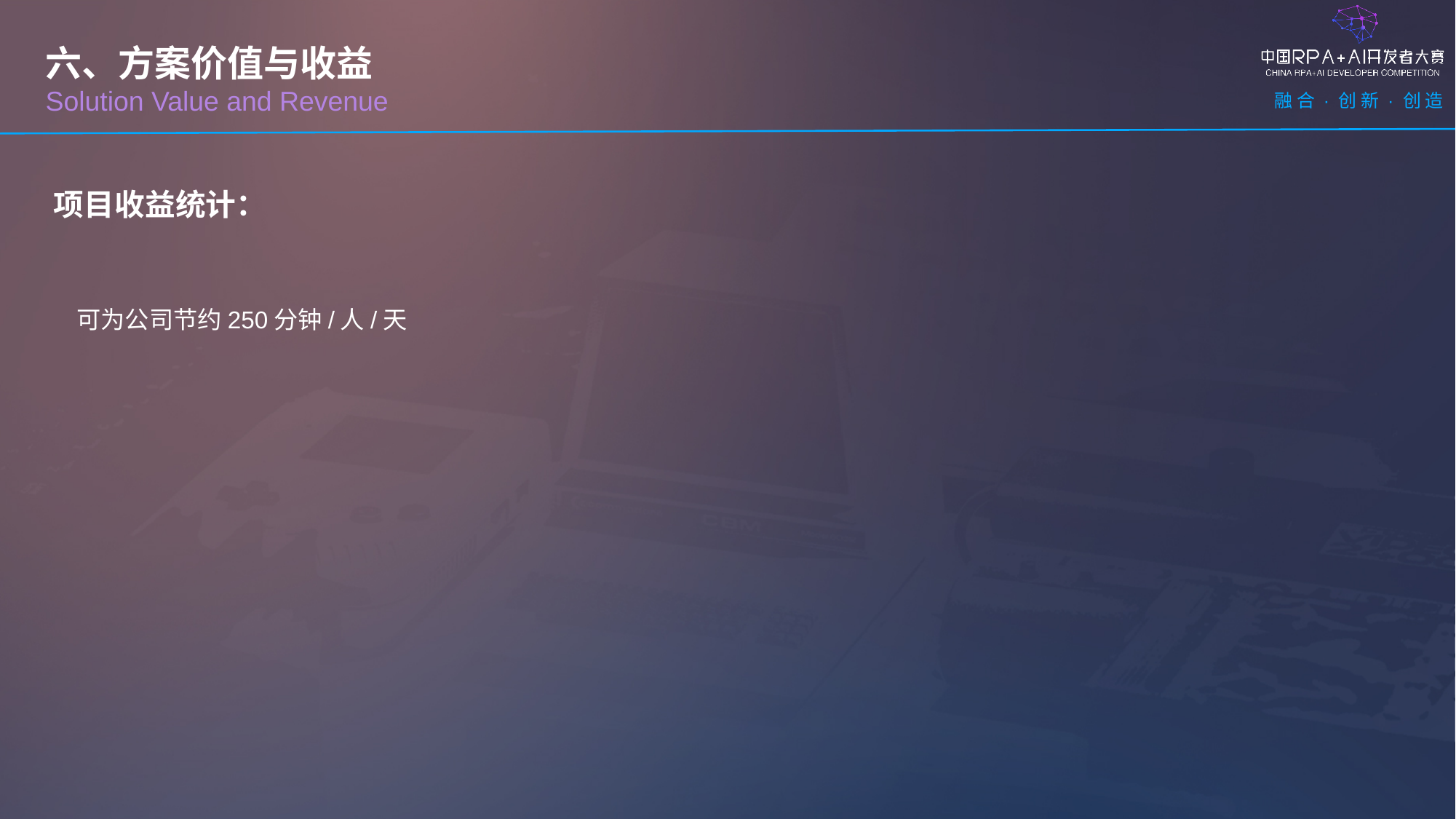

六、方案价值与收益
Solution Value and Revenue
项目收益统计：
可为公司节约250分钟/人/天